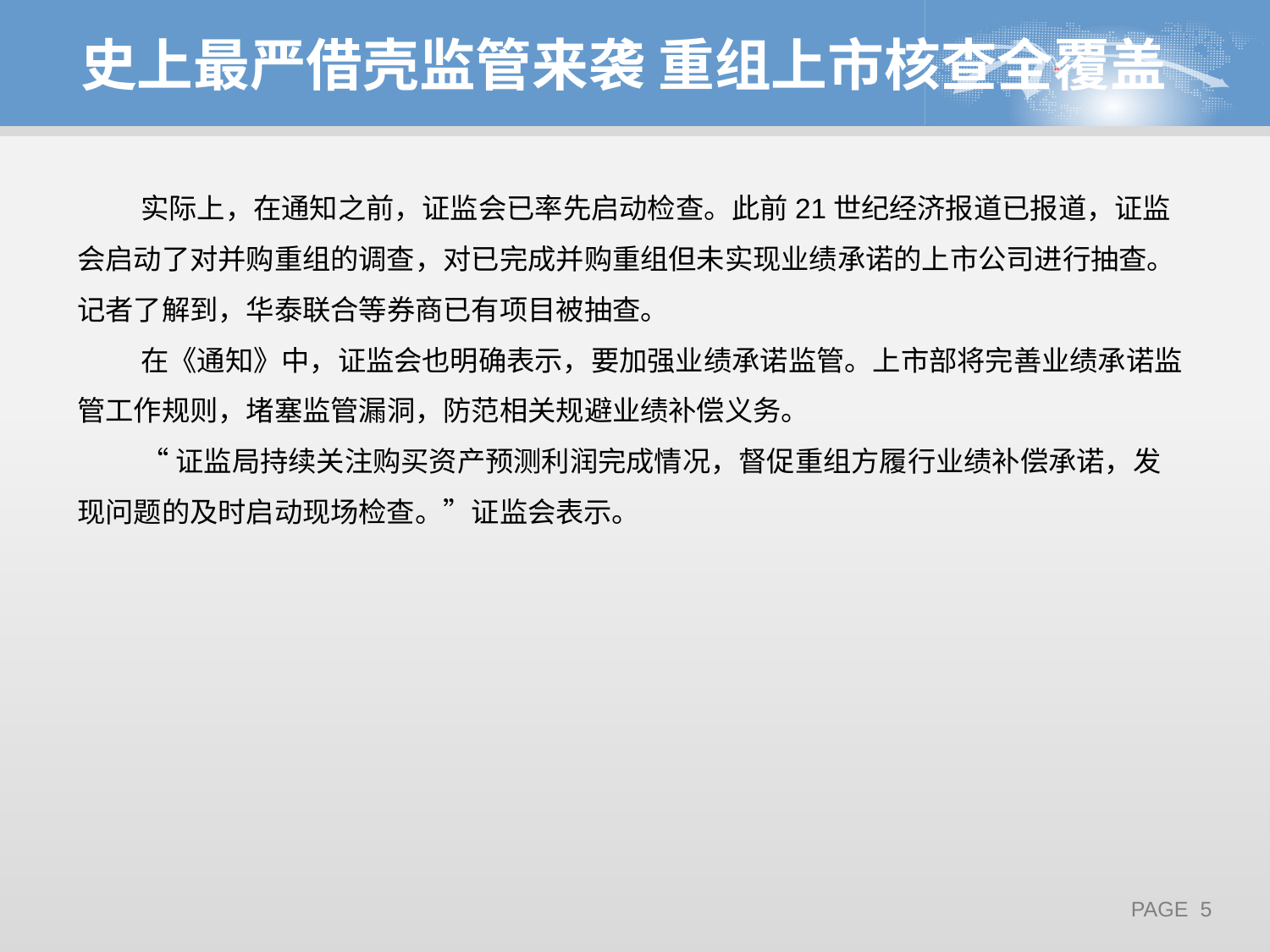

史上最严借壳监管来袭 重组上市核查全覆盖
实际上，在通知之前，证监会已率先启动检查。此前21世纪经济报道已报道，证监会启动了对并购重组的调查，对已完成并购重组但未实现业绩承诺的上市公司进行抽查。记者了解到，华泰联合等券商已有项目被抽查。
在《通知》中，证监会也明确表示，要加强业绩承诺监管。上市部将完善业绩承诺监管工作规则，堵塞监管漏洞，防范相关规避业绩补偿义务。
“证监局持续关注购买资产预测利润完成情况，督促重组方履行业绩补偿承诺，发现问题的及时启动现场检查。”证监会表示。